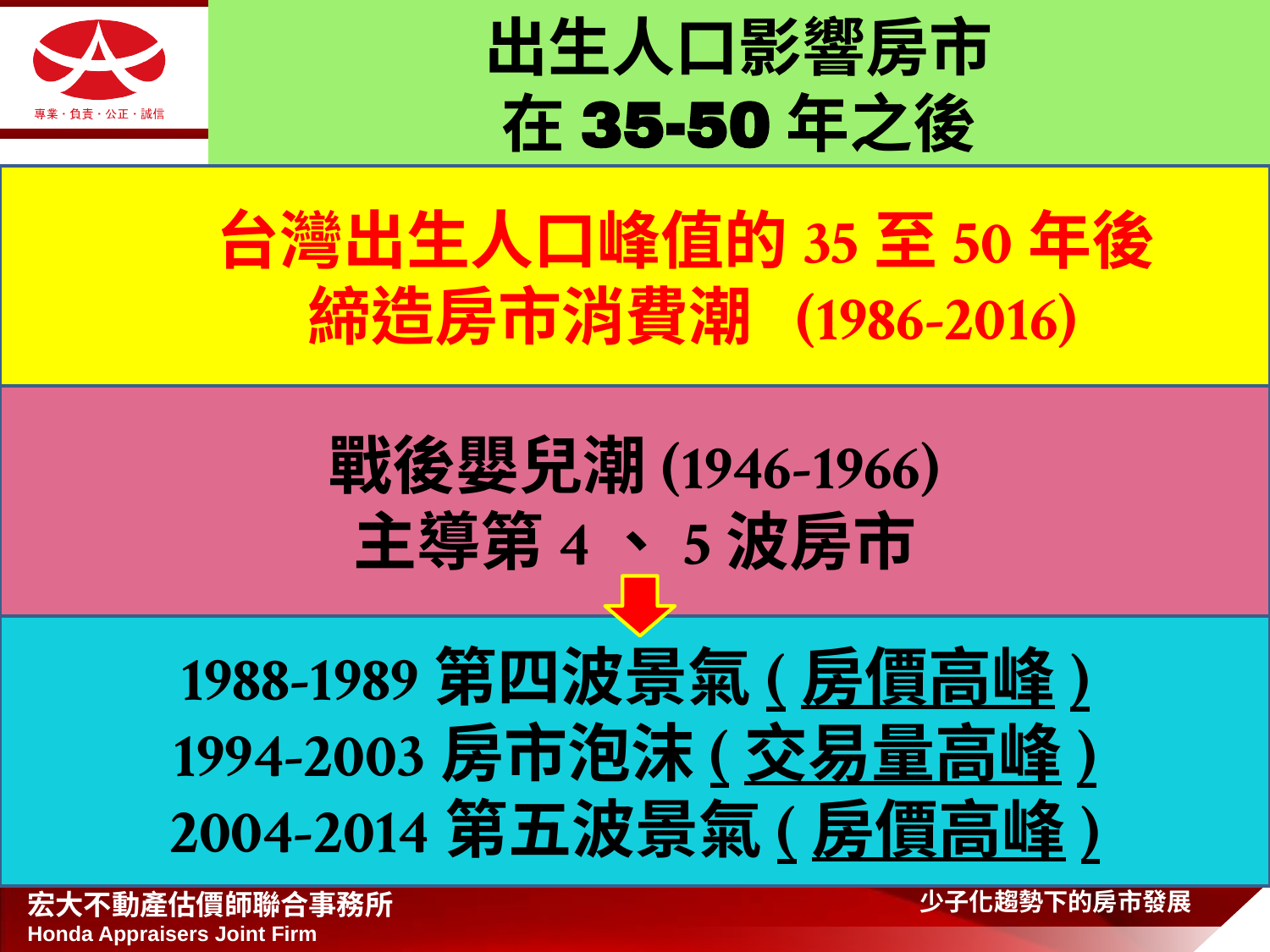

# 出生人口影響房市 在35-50年之後

      台灣出生人口峰值的35至50年後
       締造房市消費潮  (1986-2016)
戰後嬰兒潮(1946-1966)
主導第4、5波房市

1988-1989第四波景氣(房價高峰)
1994-2003房市泡沫(交易量高峰)
2004-2014第五波景氣(房價高峰)
少子化趨勢下的房市發展